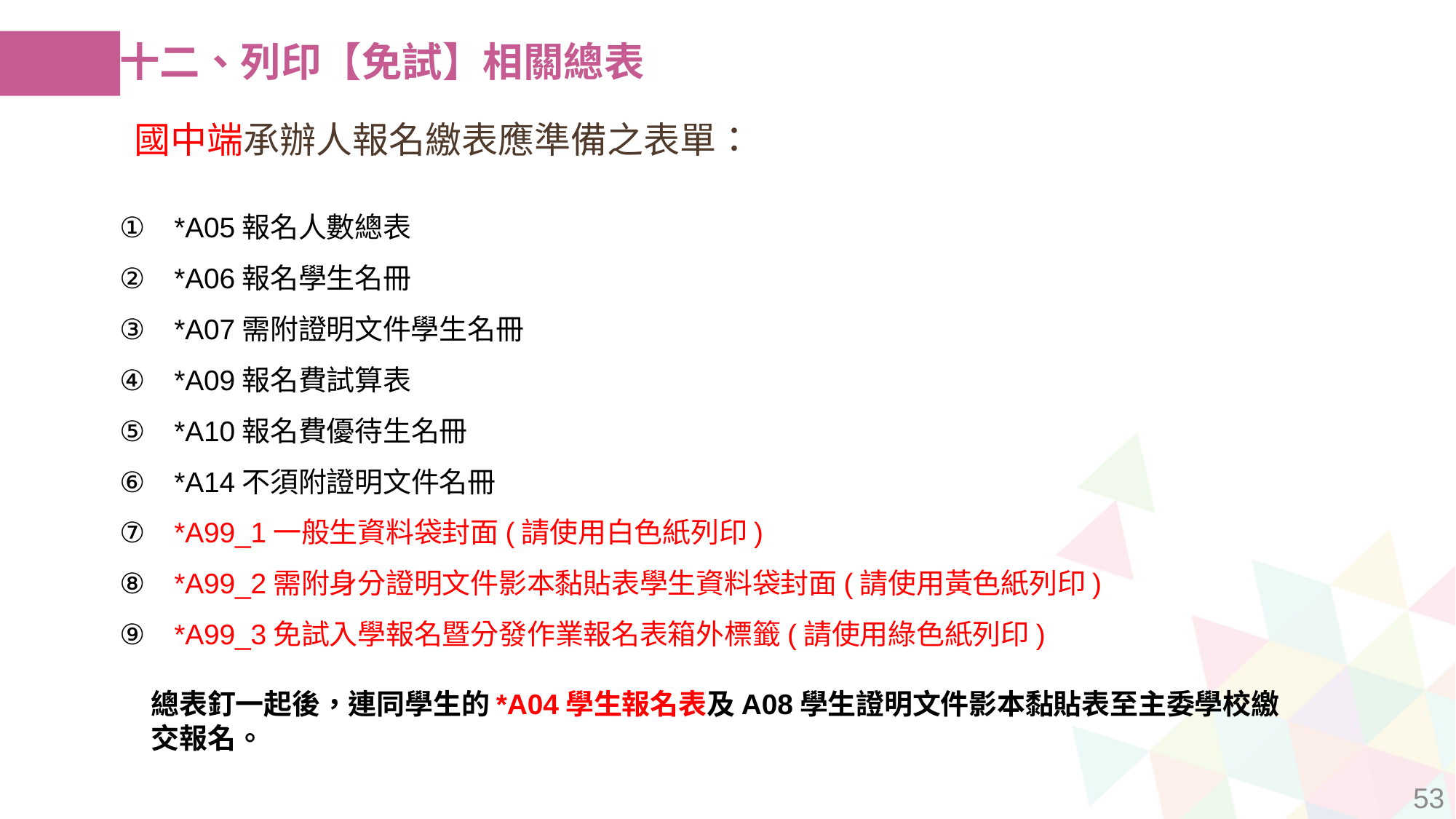

十二、列印【免試】相關總表
國中端承辦人報名繳表應準備之表單：
*A05報名人數總表
*A06報名學生名冊
*A07需附證明文件學生名冊
*A09報名費試算表
*A10報名費優待生名冊
*A14不須附證明文件名冊
*A99_1一般生資料袋封面(請使用白色紙列印)
*A99_2需附身分證明文件影本黏貼表學生資料袋封面(請使用黃色紙列印)
*A99_3免試入學報名暨分發作業報名表箱外標籤(請使用綠色紙列印)

總表釘一起後，連同學生的*A04學生報名表及A08學生證明文件影本黏貼表至主委學校繳交報名。
53